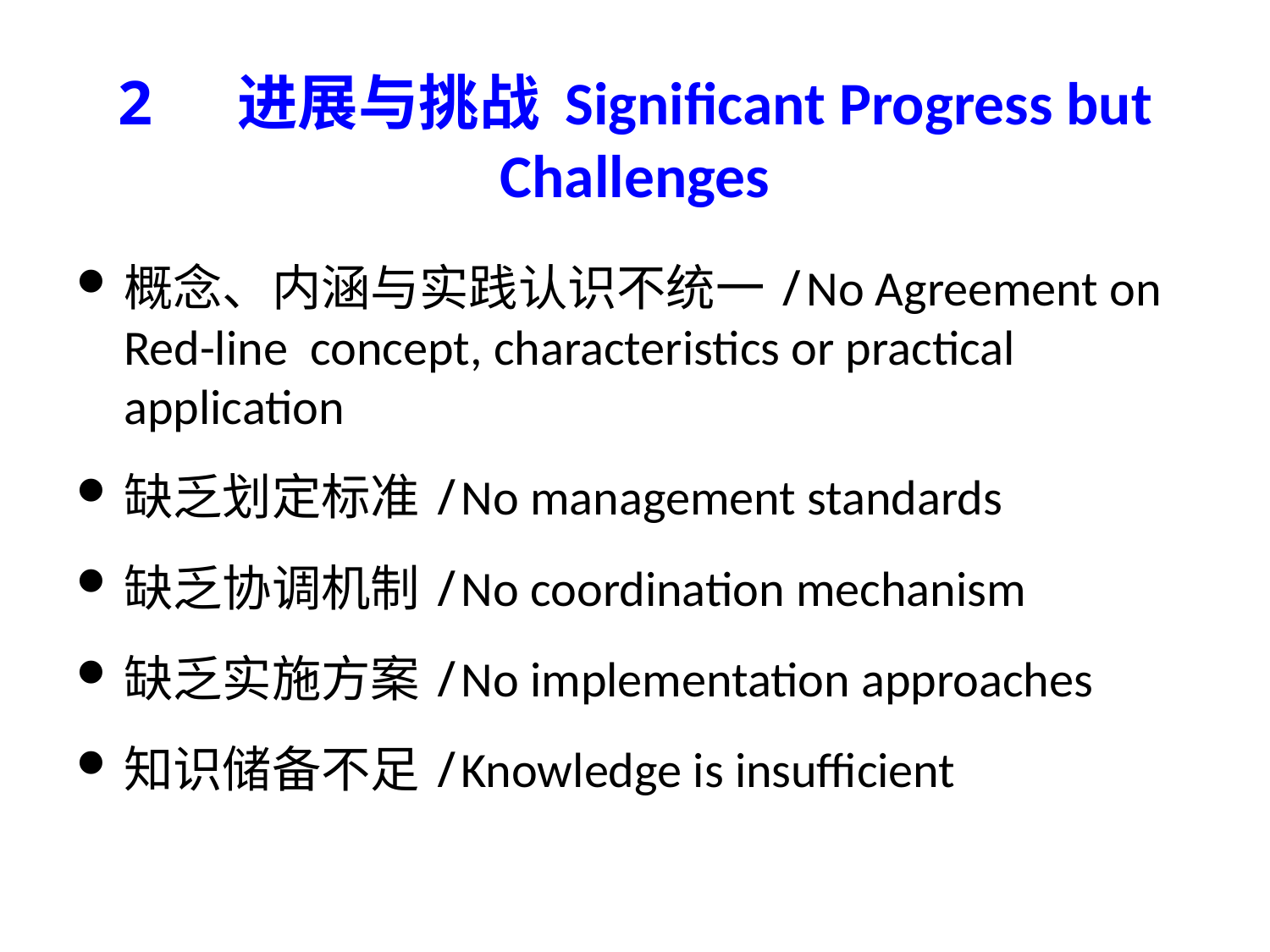

# 2  进展与挑战 Significant Progress but Challenges
概念、内涵与实践认识不统一/No Agreement on Red-line  concept, characteristics or practical application
缺乏划定标准/No management standards
缺乏协调机制/No coordination mechanism
缺乏实施方案/No implementation approaches
知识储备不足/Knowledge is insufficient